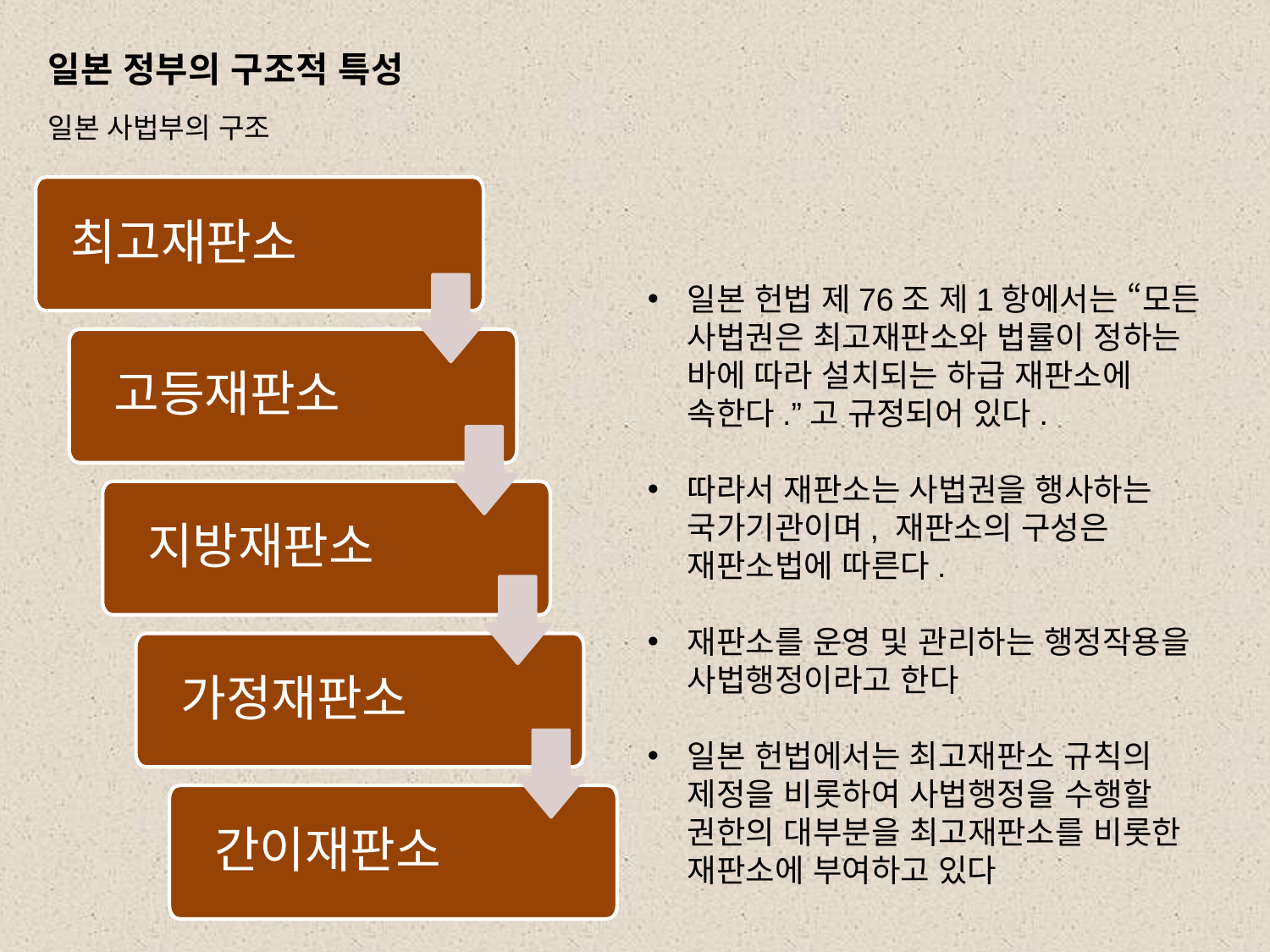

일본 정부의 구조적 특성
일본 사법부의 구조
최고재판소
일본 헌법 제76조 제1항에서는 “모든 사법권은 최고재판소와 법률이 정하는 바에 따라 설치되는 하급 재판소에 속한다.”고 규정되어 있다.

따라서 재판소는 사법권을 행사하는 국가기관이며, 재판소의 구성은 재판소법에 따른다.

재판소를 운영 및 관리하는 행정작용을 사법행정이라고 한다

일본 헌법에서는 최고재판소 규칙의 제정을 비롯하여 사법행정을 수행할 권한의 대부분을 최고재판소를 비롯한 재판소에 부여하고 있다

고등재판소

지방재판소

가정재판소

간이재판소